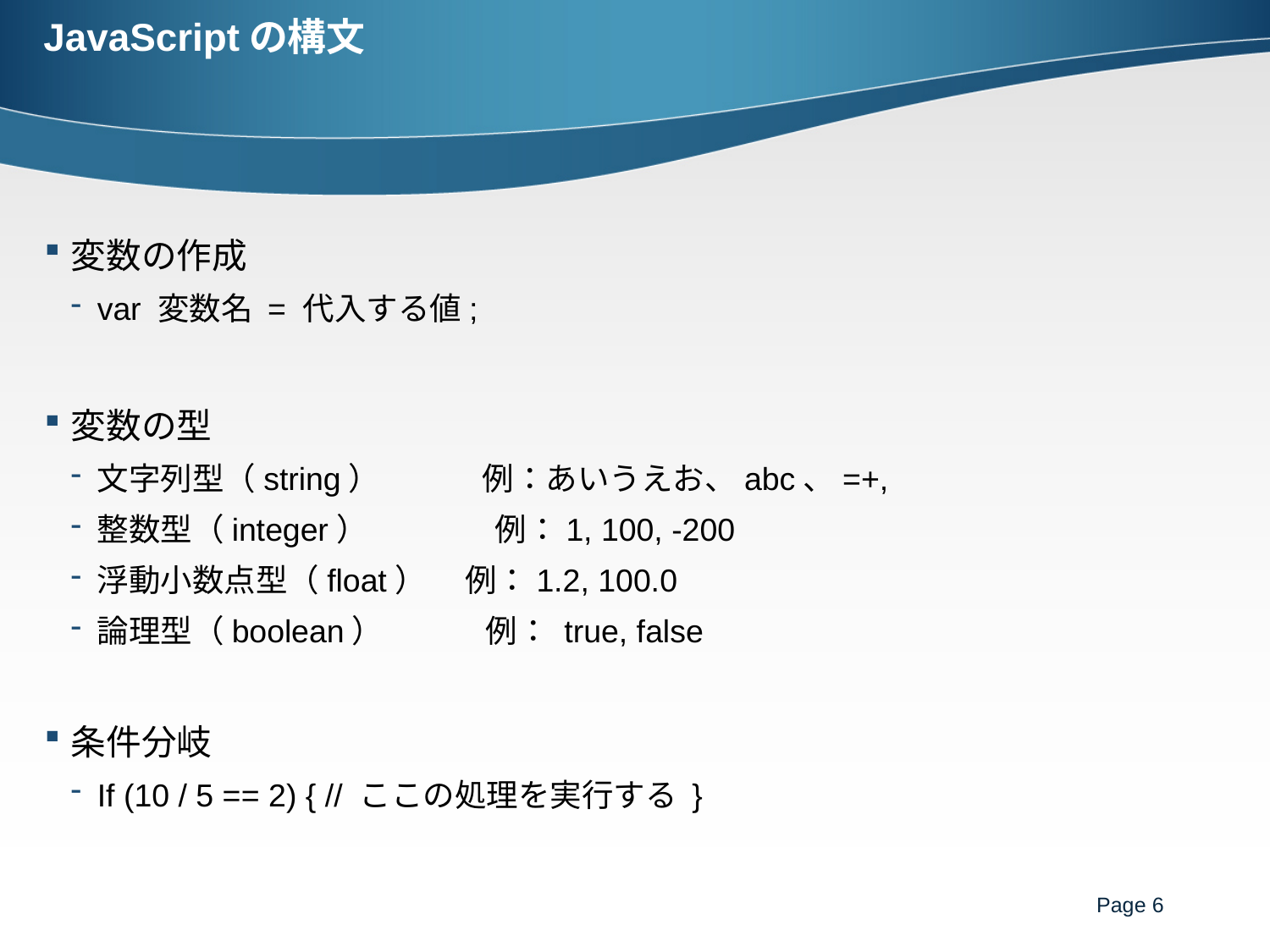

# JavaScriptの構文
変数の作成
var 変数名 = 代入する値;

変数の型
文字列型（string） 　　　例：あいうえお、abc、=+,
整数型（integer）　　　　例：1, 100, -200
浮動小数点型（float）　 例：1.2, 100.0
論理型（boolean）　　　 例： true, false

条件分岐
If (10 / 5 == 2) { // ここの処理を実行する }
Page 6